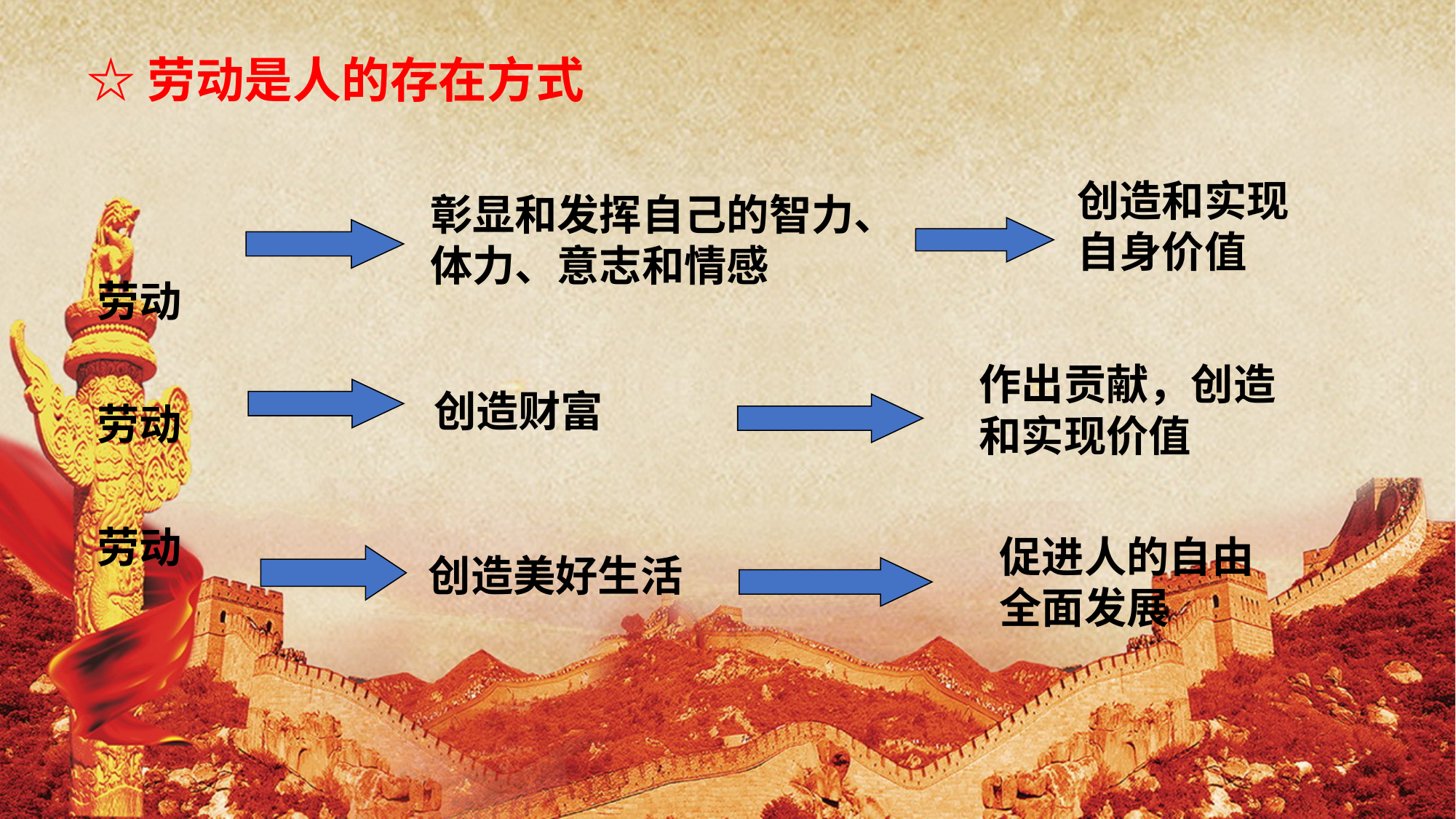

☆劳动是人的存在方式
创造和实现自身价值
彰显和发挥自己的智力、体力、意志和情感

劳动
劳动
劳动

作出贡献，创造和实现价值

创造财富

促进人的自由全面发展
创造美好生活